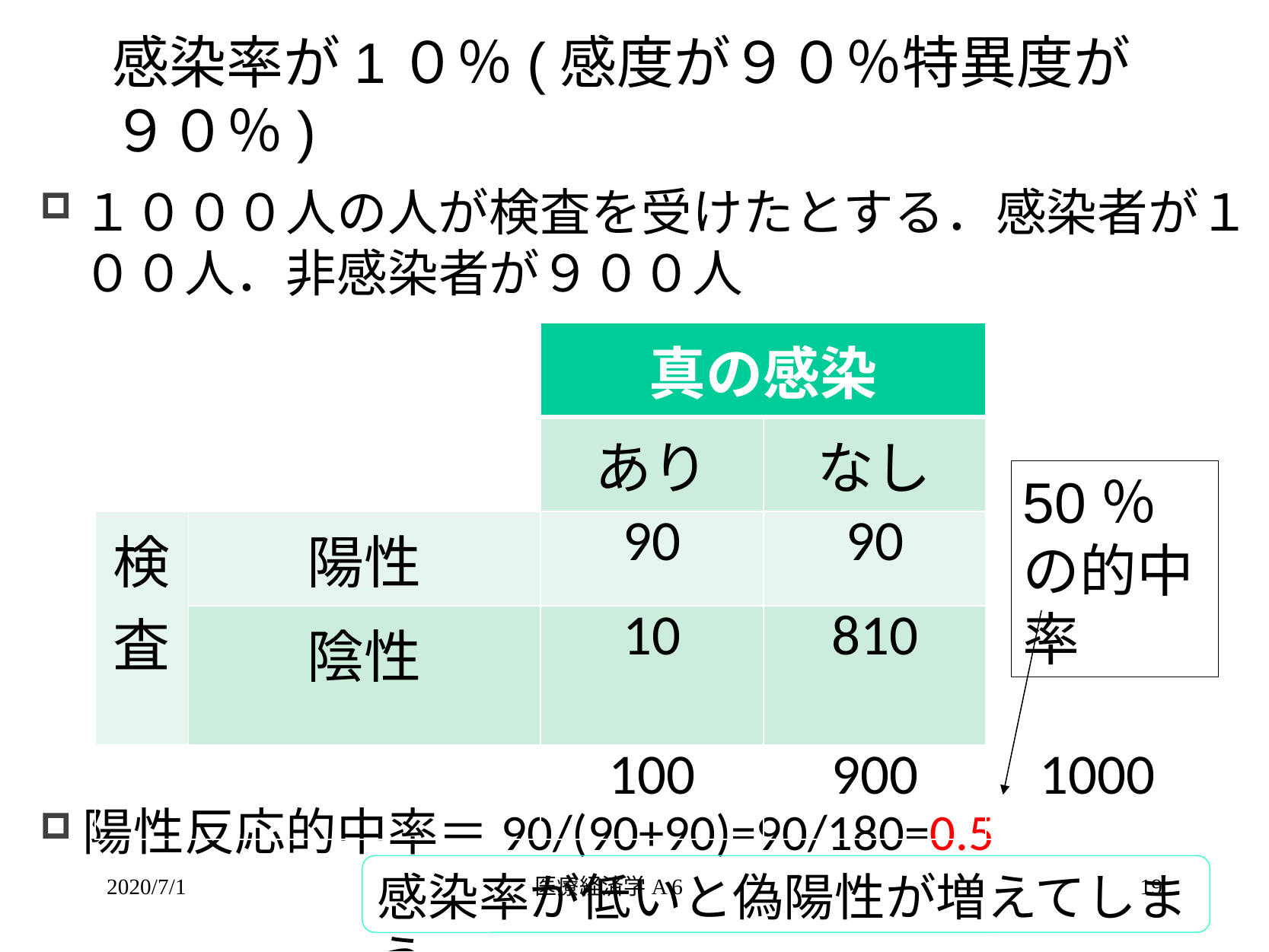

# 感染率が1０％(感度が９０％特異度が９０％)
１０００人の人が検査を受けたとする．感染者が１００人．非感染者が９００人

陽性反応的中率＝90/(90+90)=90/180=0.5

|  |  | 真の感染 |  |  |
| --- | --- | --- | --- | --- |
|  |  | あり | なし |  |
| 検査 | 陽性 | 90 | 90 |  |
|  | 陰性 | 10 | 810 |  |
|  |  | 100 | 900 | 1000 |
50％の的中率
感染率が低いと偽陽性が増えてしまう
2020/7/1
医療経済学A 6
19